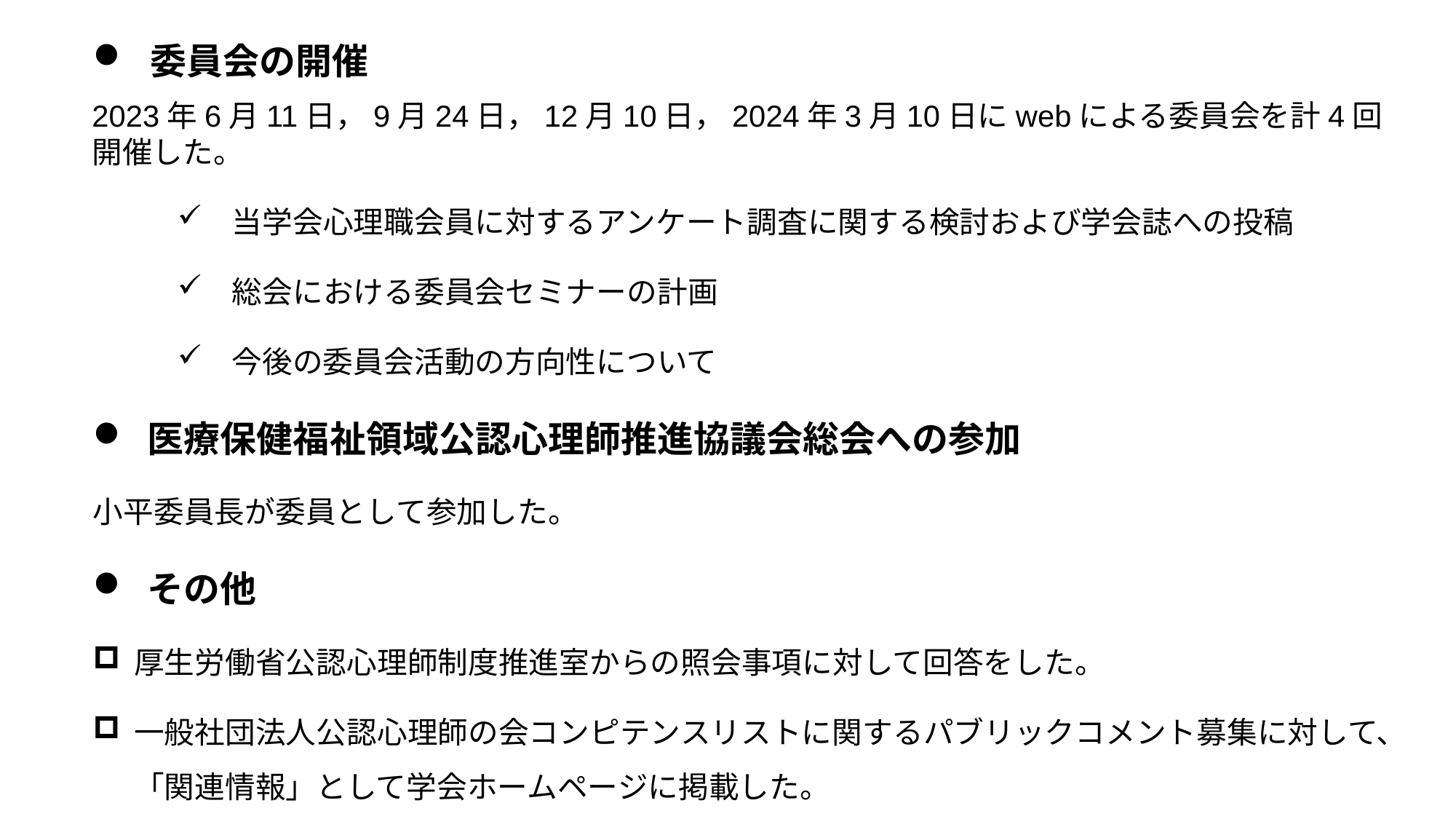

委員会の開催
2023年6月11日，9月24日，12月10日，2024年3月10日にwebによる委員会を計4回開催した。
当学会心理職会員に対するアンケート調査に関する検討および学会誌への投稿
総会における委員会セミナーの計画
今後の委員会活動の方向性について
医療保健福祉領域公認心理師推進協議会総会への参加
小平委員長が委員として参加した。
その他
厚生労働省公認心理師制度推進室からの照会事項に対して回答をした。
一般社団法人公認心理師の会コンピテンスリストに関するパブリックコメント募集に対して、「関連情報」として学会ホームページに掲載した。